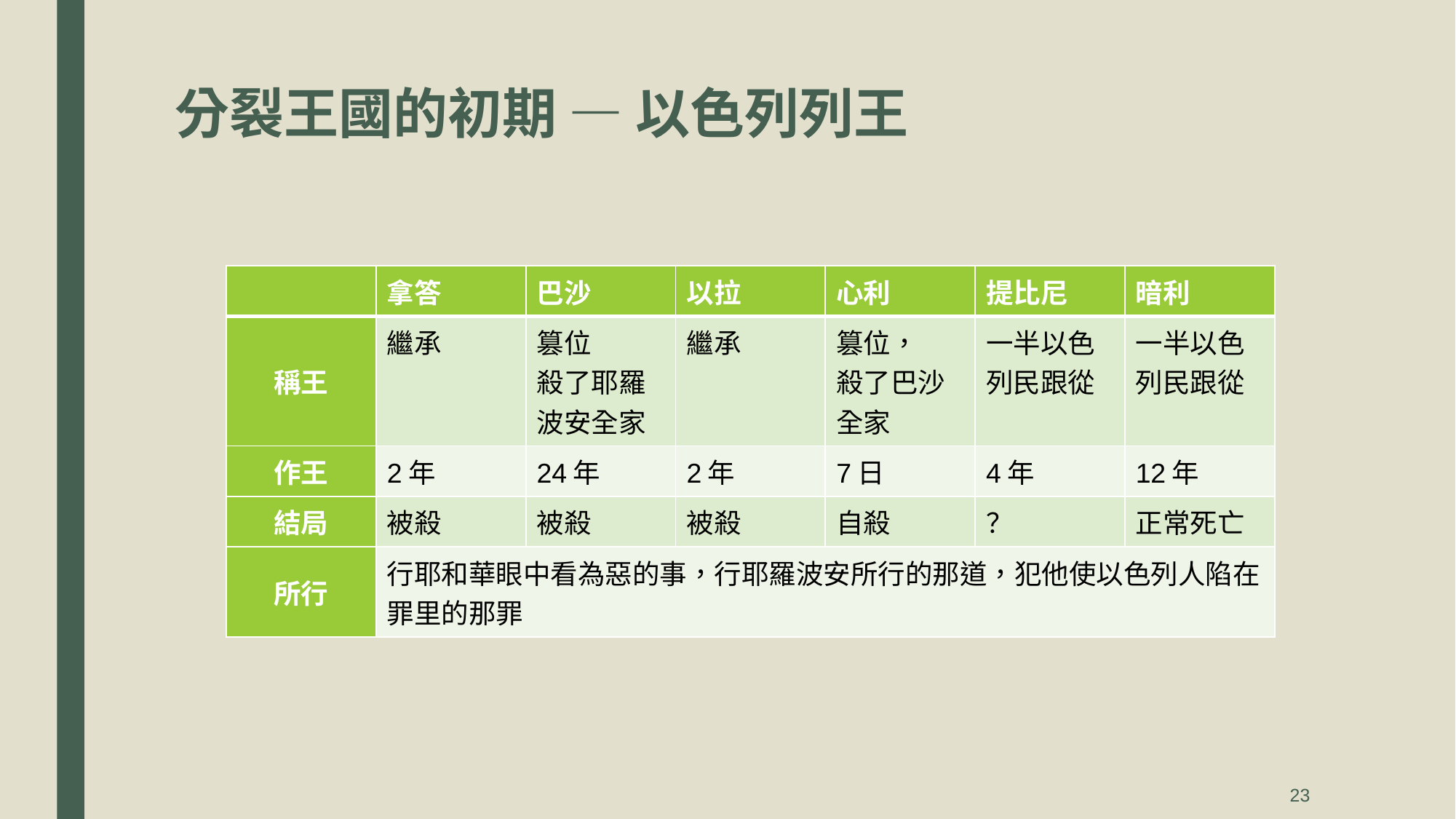

# 分裂王國的初期 — 以色列列王
|  | 拿答 | 巴沙 | 以拉 | 心利 | 提比尼 | 暗利 |
| --- | --- | --- | --- | --- | --- | --- |
| 稱王 | 繼承 | 篡位 殺了耶羅波安全家 | 繼承 | 篡位， 殺了巴沙全家 | 一半以色列民跟從 | 一半以色列民跟從 |
| 作王 | 2年 | 24年 | 2年 | 7日 | 4年 | 12年 |
| 結局 | 被殺 | 被殺 | 被殺 | 自殺 | ？ | 正常死亡 |
| 所行 | 行耶和華眼中看為惡的事，行耶羅波安所行的那道，犯他使以色列人陷在罪里的那罪 |  |  |  |  |  |
23